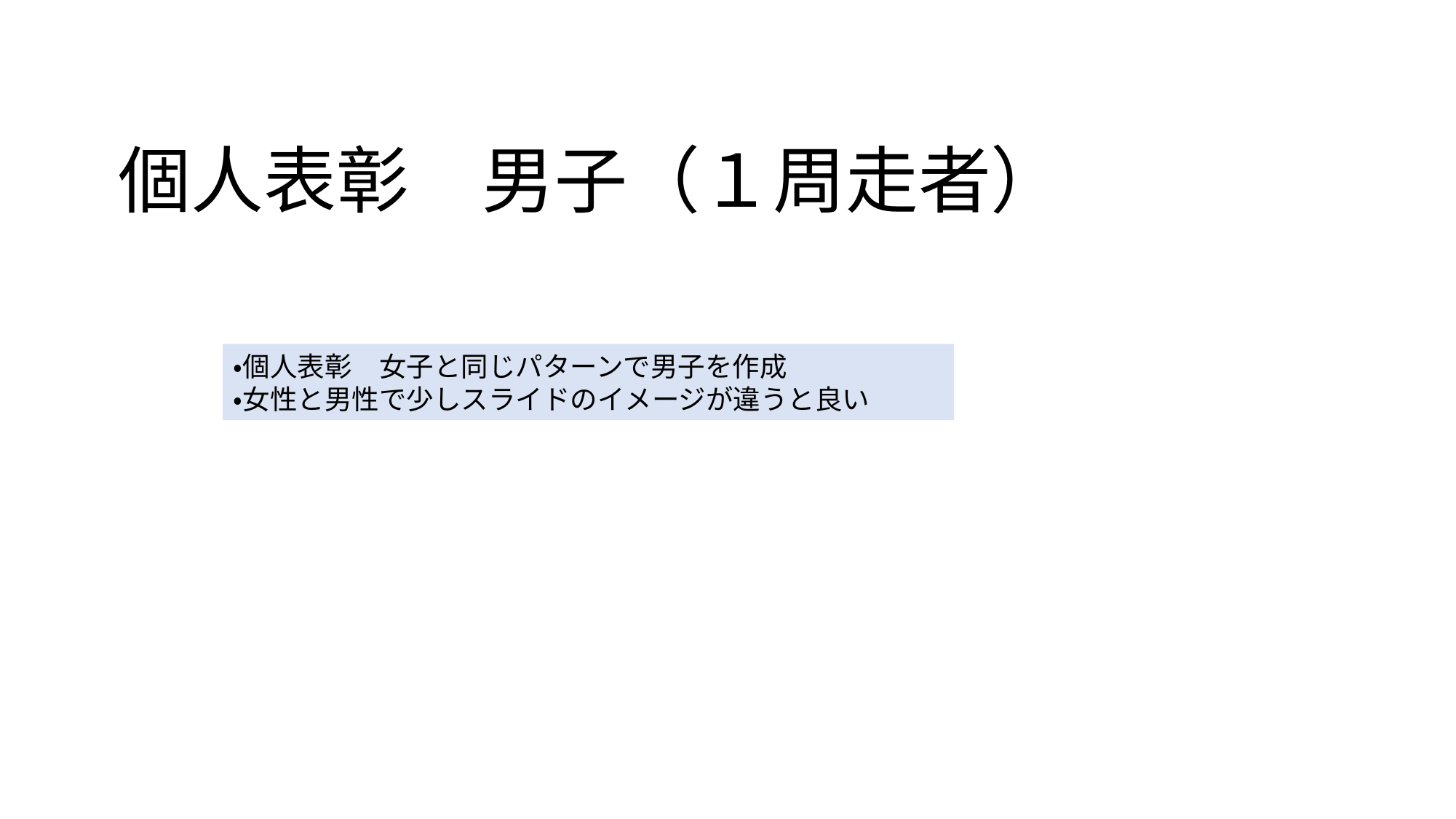

個人表彰　男子（１周走者）
・個人表彰　女子と同じパターンで男子を作成
・女性と男性で少しスライドのイメージが違うと良い